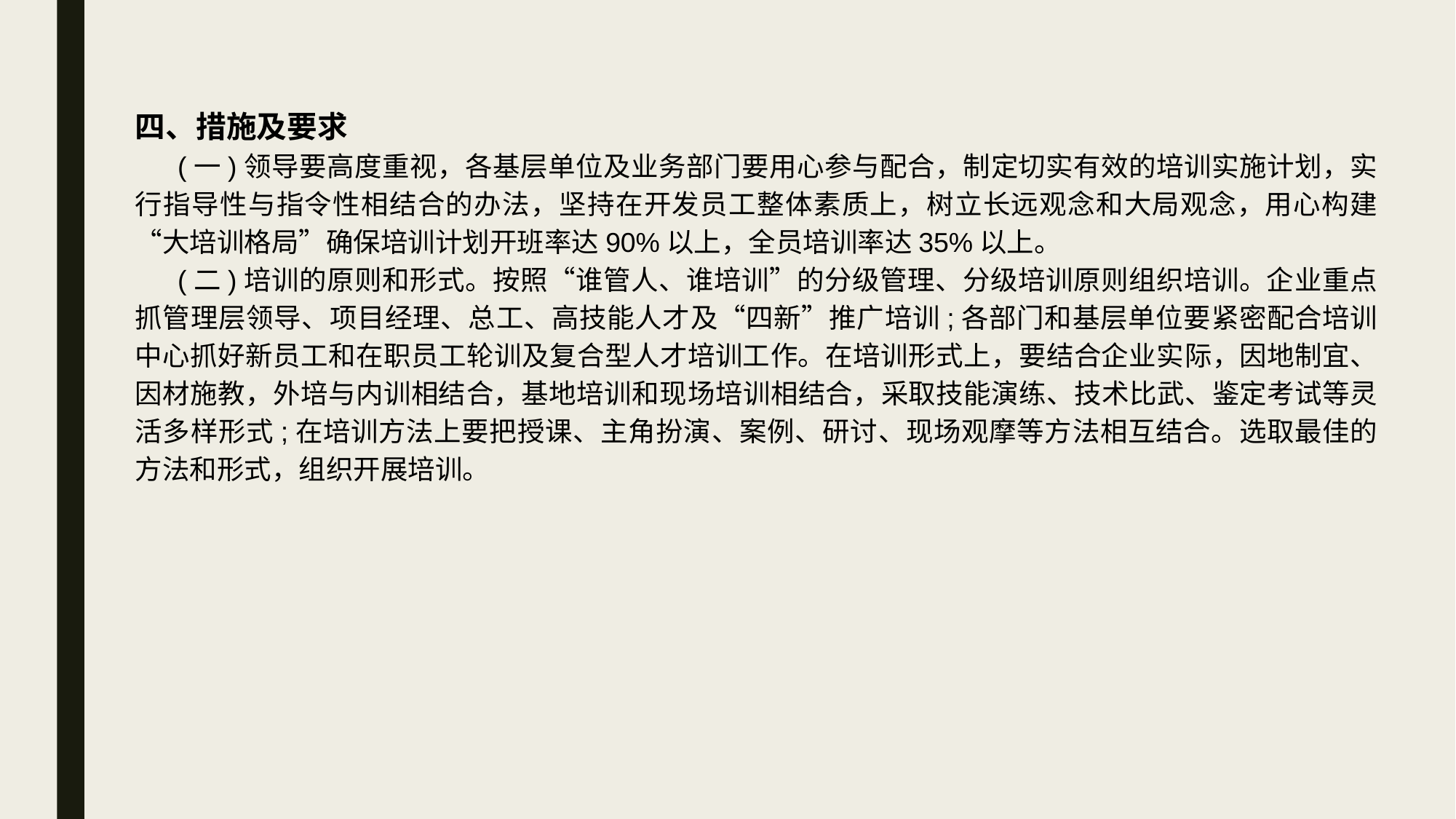

四、措施及要求
(一)领导要高度重视，各基层单位及业务部门要用心参与配合，制定切实有效的培训实施计划，实行指导性与指令性相结合的办法，坚持在开发员工整体素质上，树立长远观念和大局观念，用心构建“大培训格局”确保培训计划开班率达90%以上，全员培训率达35%以上。
(二)培训的原则和形式。按照“谁管人、谁培训”的分级管理、分级培训原则组织培训。企业重点抓管理层领导、项目经理、总工、高技能人才及“四新”推广培训;各部门和基层单位要紧密配合培训中心抓好新员工和在职员工轮训及复合型人才培训工作。在培训形式上，要结合企业实际，因地制宜、因材施教，外培与内训相结合，基地培训和现场培训相结合，采取技能演练、技术比武、鉴定考试等灵活多样形式;在培训方法上要把授课、主角扮演、案例、研讨、现场观摩等方法相互结合。选取最佳的方法和形式，组织开展培训。